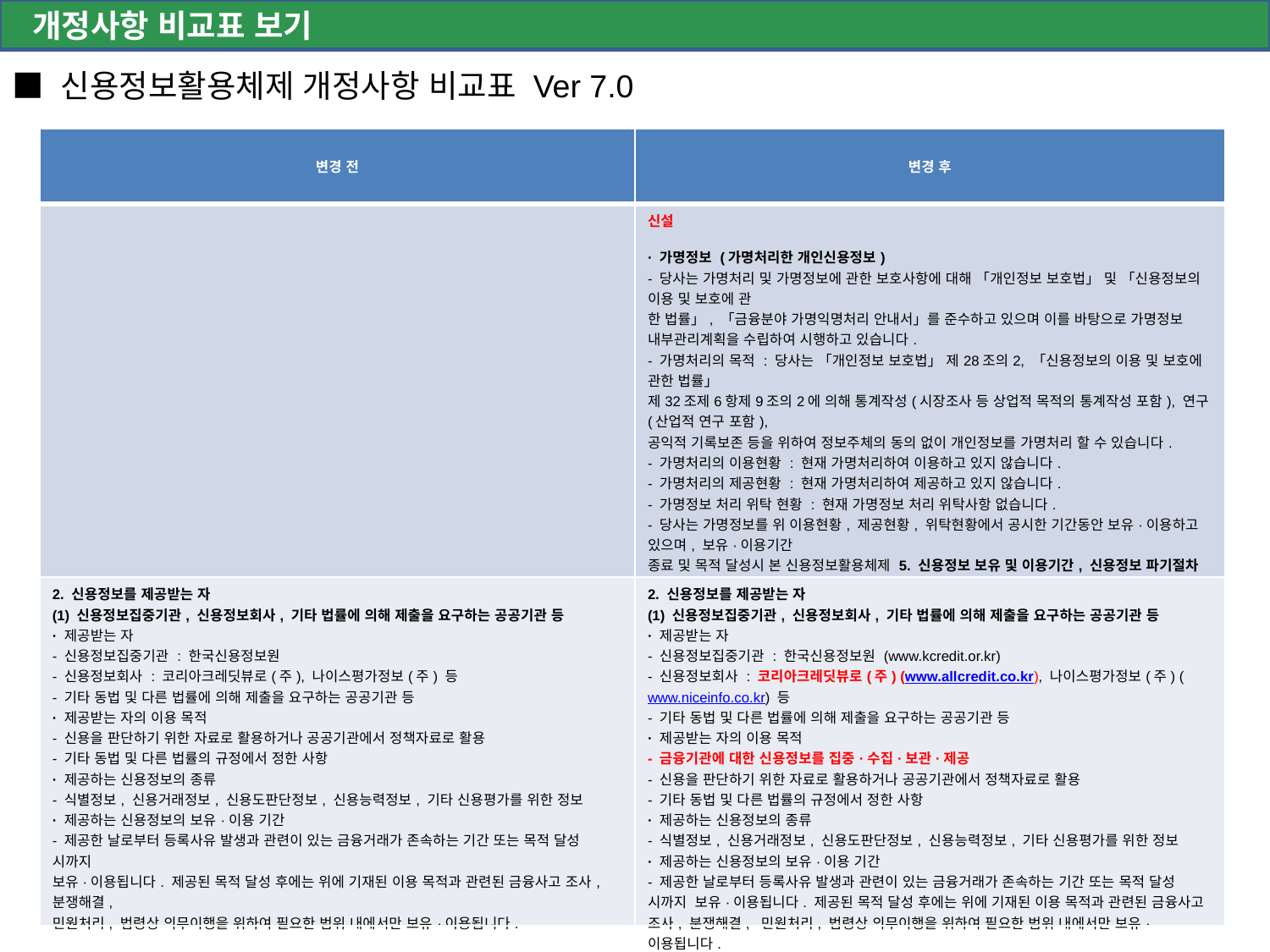

개정사항 비교표 보기
■ 신용정보활용체제 개정사항 비교표 Ver 7.0
| 변경 전 | 변경 후 |
| --- | --- |
|  | 신설 · 가명정보 (가명처리한 개인신용정보) - 당사는 가명처리 및 가명정보에 관한 보호사항에 대해 「개인정보 보호법」 및 「신용정보의 이용 및 보호에 관 한 법률」, 「금융분야 가명익명처리 안내서」를 준수하고 있으며 이를 바탕으로 가명정보 내부관리계획을 수립하여 시행하고 있습니다. - 가명처리의 목적 : 당사는 「개인정보 보호법」 제28조의2, 「신용정보의 이용 및 보호에 관한 법률」 제32조제6항제9조의2에 의해 통계작성(시장조사 등 상업적 목적의 통계작성 포함), 연구(산업적 연구 포함), 공익적 기록보존 등을 위하여 정보주체의 동의 없이 개인정보를 가명처리 할 수 있습니다. - 가명처리의 이용현황 : 현재 가명처리하여 이용하고 있지 않습니다. - 가명처리의 제공현황 : 현재 가명처리하여 제공하고 있지 않습니다. - 가명정보 처리 위탁 현황 : 현재 가명정보 처리 위탁사항 없습니다. - 당사는 가명정보를 위 이용현황, 제공현황, 위탁현황에서 공시한 기간동안 보유·이용하고 있으며, 보유·이용기간 종료 및 목적 달성시 본 신용정보활용체제 5. 신용정보 보유 및 이용기간, 신용정보 파기절차 및 방법을 통해 즉시 파기하고 있습니다. |
| 2. 신용정보를 제공받는 자 (1) 신용정보집중기관, 신용정보회사, 기타 법률에 의해 제출을 요구하는 공공기관 등 · 제공받는 자 - 신용정보집중기관 : 한국신용정보원 - 신용정보회사 : 코리아크레딧뷰로(주), 나이스평가정보(주) 등 - 기타 동법 및 다른 법률에 의해 제출을 요구하는 공공기관 등 · 제공받는 자의 이용 목적 - 신용을 판단하기 위한 자료로 활용하거나 공공기관에서 정책자료로 활용 - 기타 동법 및 다른 법률의 규정에서 정한 사항 · 제공하는 신용정보의 종류 - 식별정보, 신용거래정보, 신용도판단정보, 신용능력정보, 기타 신용평가를 위한 정보 · 제공하는 신용정보의 보유·이용 기간 - 제공한 날로부터 등록사유 발생과 관련이 있는 금융거래가 존속하는 기간 또는 목적 달성 시까지 보유·이용됩니다. 제공된 목적 달성 후에는 위에 기재된 이용 목적과 관련된 금융사고 조사, 분쟁해결, 민원처리, 법령상 의무이행을 위하여 필요한 범위 내에서만 보유·이용됩니다. | 2. 신용정보를 제공받는 자 (1) 신용정보집중기관, 신용정보회사, 기타 법률에 의해 제출을 요구하는 공공기관 등 · 제공받는 자 - 신용정보집중기관 : 한국신용정보원 (www.kcredit.or.kr) - 신용정보회사 : 코리아크레딧뷰로(주) (www.allcredit.co.kr), 나이스평가정보(주) (www.niceinfo.co.kr) 등 - 기타 동법 및 다른 법률에 의해 제출을 요구하는 공공기관 등 · 제공받는 자의 이용 목적 - 금융기관에 대한 신용정보를 집중·수집·보관·제공 - 신용을 판단하기 위한 자료로 활용하거나 공공기관에서 정책자료로 활용 - 기타 동법 및 다른 법률의 규정에서 정한 사항 · 제공하는 신용정보의 종류 - 식별정보, 신용거래정보, 신용도판단정보, 신용능력정보, 기타 신용평가를 위한 정보 · 제공하는 신용정보의 보유·이용 기간 - 제공한 날로부터 등록사유 발생과 관련이 있는 금융거래가 존속하는 기간 또는 목적 달성 시까지 보유·이용됩니다. 제공된 목적 달성 후에는 위에 기재된 이용 목적과 관련된 금융사고 조사, 분쟁해결, 민원처리, 법령상 의무이행을 위하여 필요한 범위 내에서만 보유·이용됩니다. |